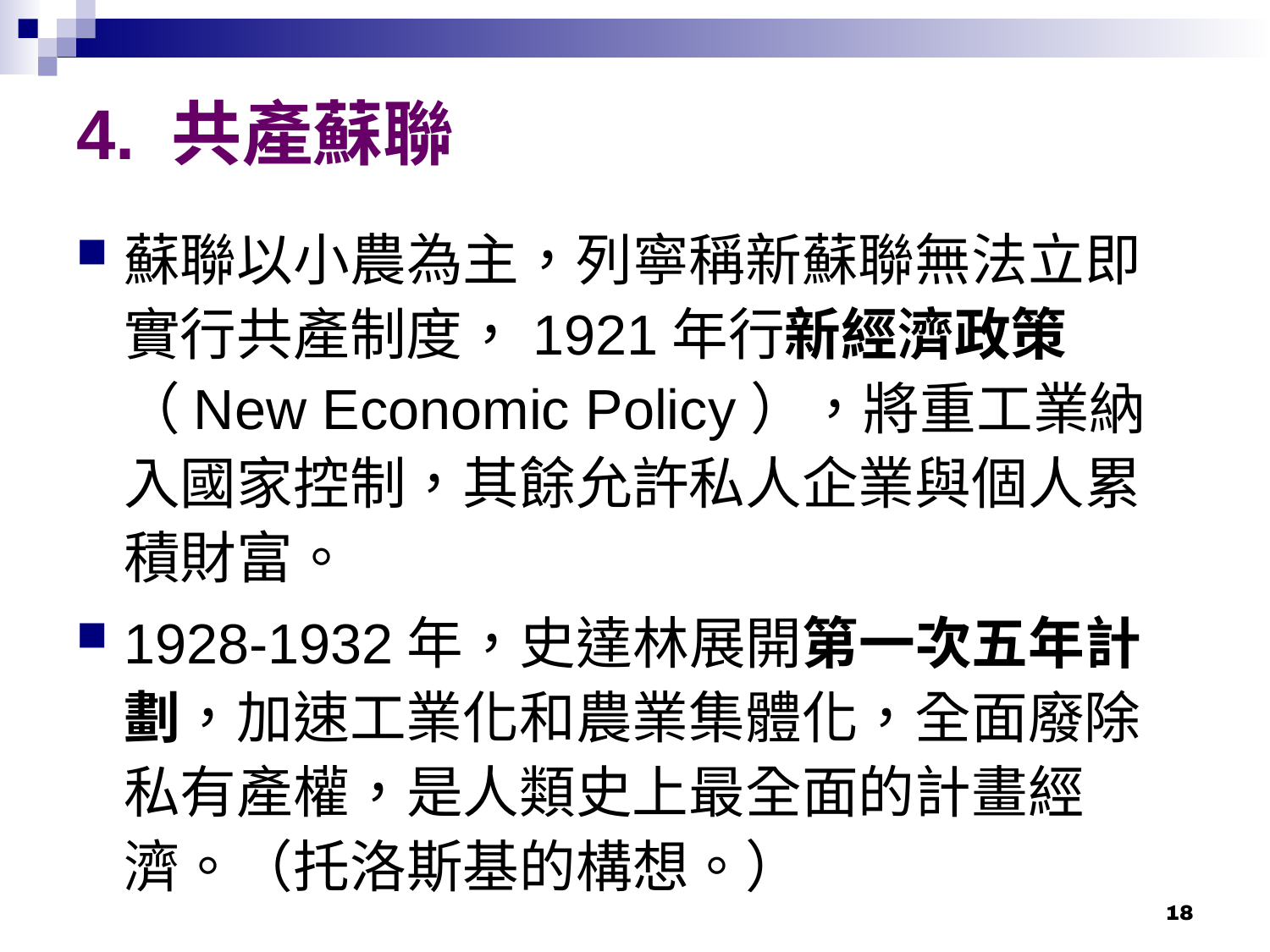

# 4. 共產蘇聯
蘇聯以小農為主，列寧稱新蘇聯無法立即實行共產制度，1921年行新經濟政策（New Economic Policy），將重工業納入國家控制，其餘允許私人企業與個人累積財富。
1928-1932年，史達林展開第一次五年計劃，加速工業化和農業集體化，全面廢除私有產權，是人類史上最全面的計畫經濟。（托洛斯基的構想。）
18